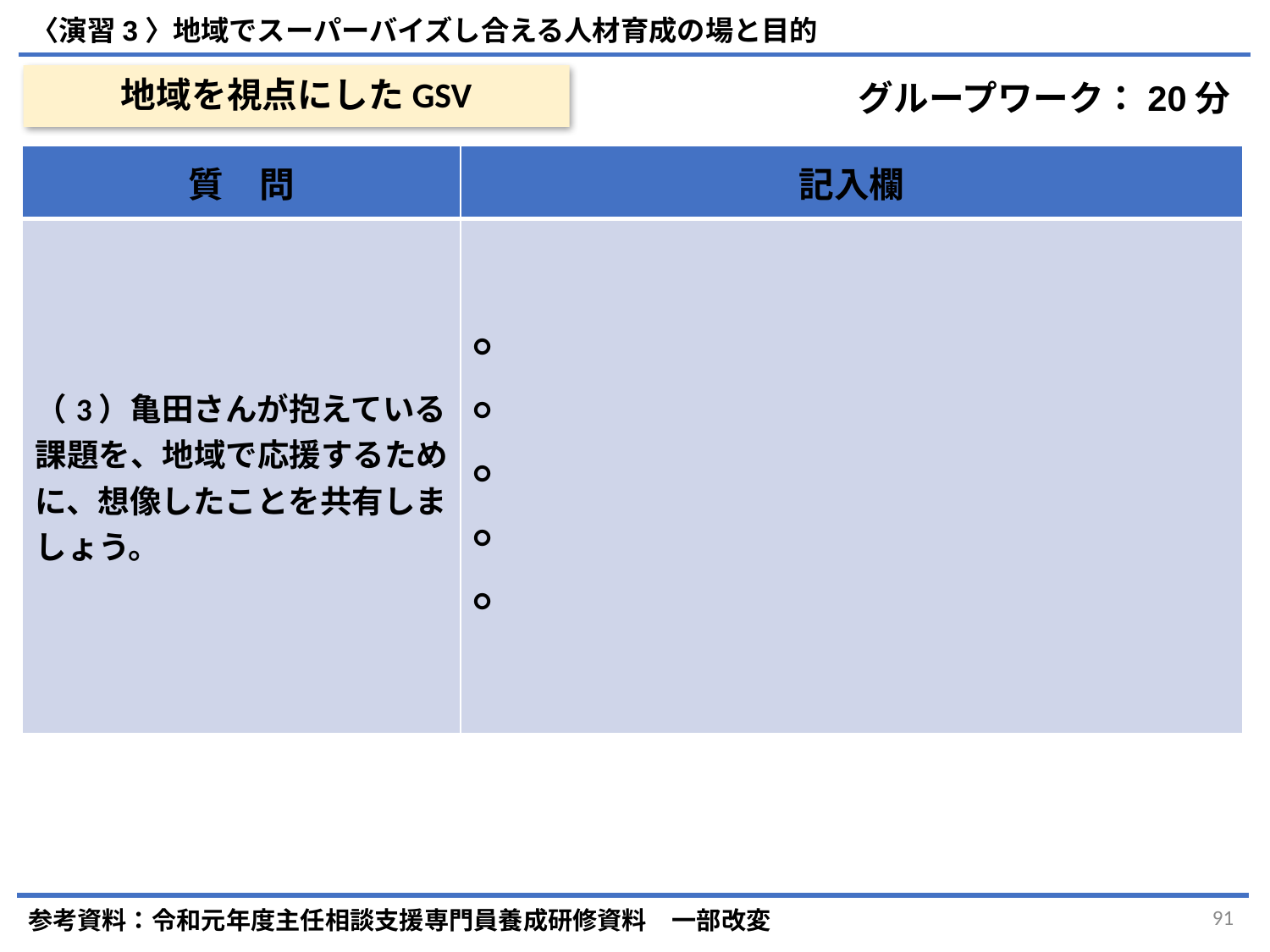

〈演習3〉地域でスーパーバイズし合える人材育成の場と目的
# 地域を視点にしたGSV
グループワーク：20分
| 質　問 | 記入欄 |
| --- | --- |
| （3）亀田さんが抱えている課題を、地域で応援するために、想像したことを共有しましょう。 | ○ ○ ○ ○ ○ |
参考資料：令和元年度主任相談支援専門員養成研修資料　一部改変
91